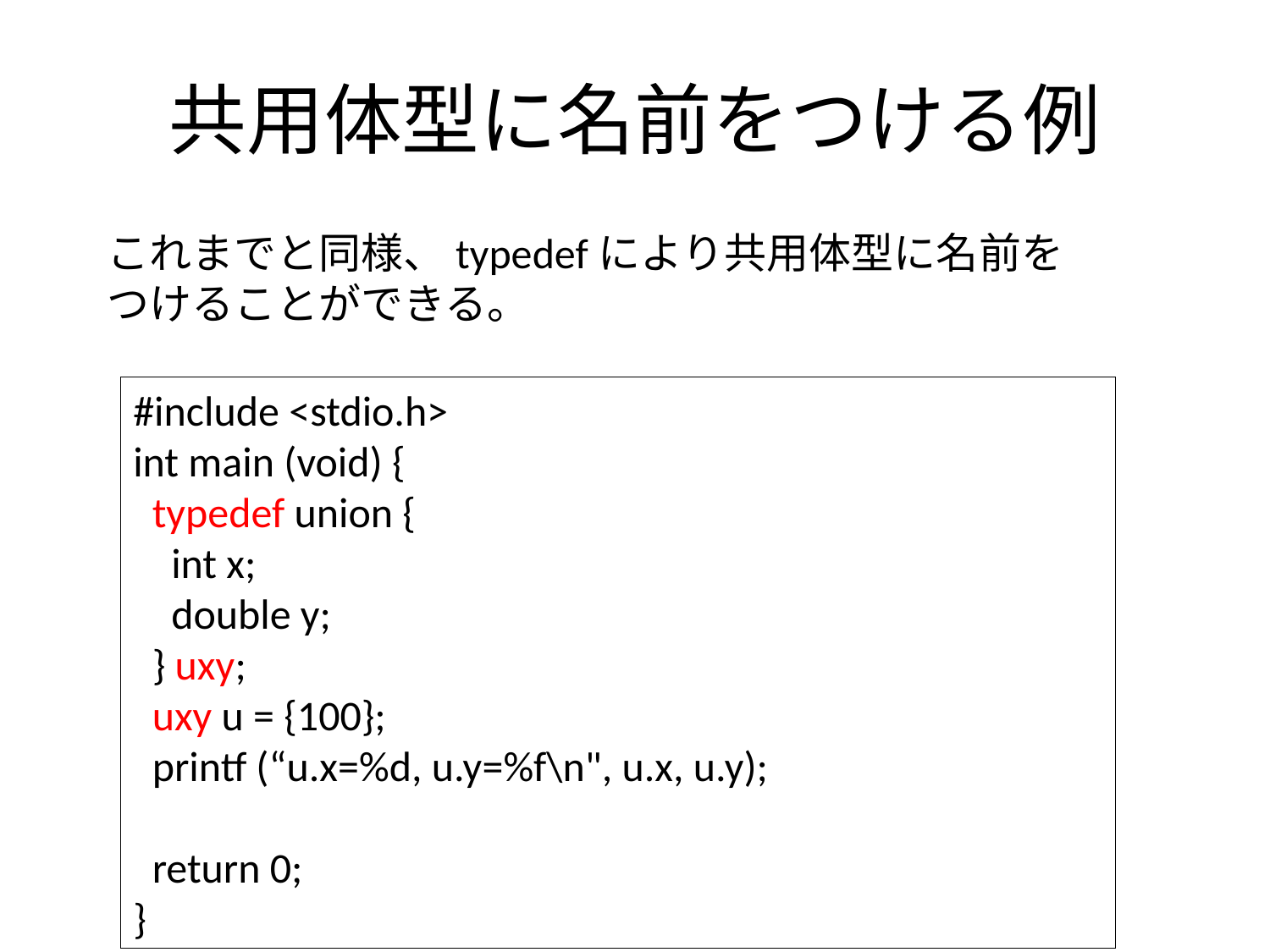

# 共用体型に名前をつける例
これまでと同様、typedefにより共用体型に名前をつけることができる。
#include <stdio.h>
int main (void) {
  typedef union {
    int x;
    double y;
  } uxy;
  uxy u = {100};
  printf (“u.x=%d, u.y=%f\n", u.x, u.y);
  return 0;
}